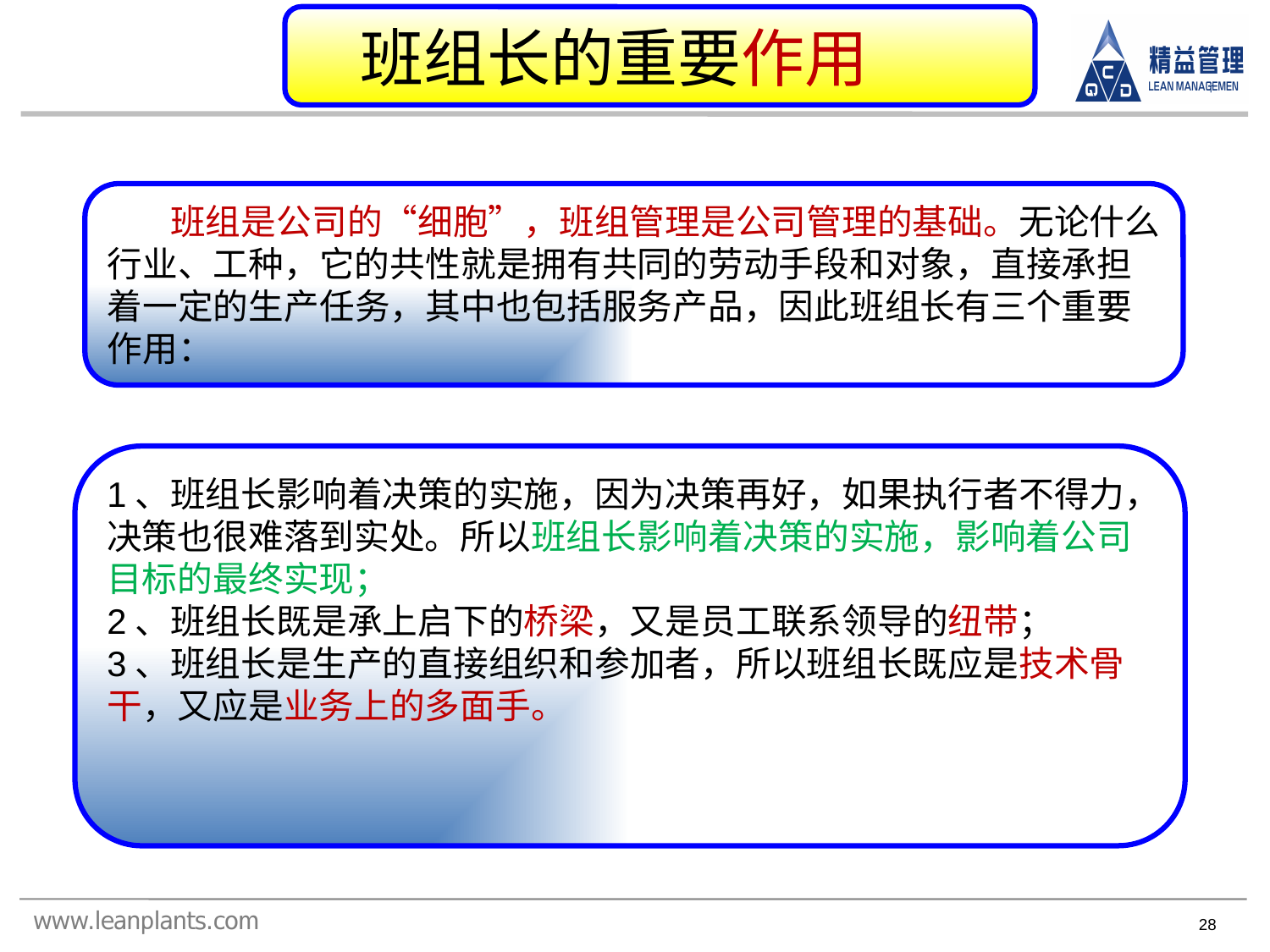

班组长的重要作用
#
       班组是公司的“细胞”，班组管理是公司管理的基础。无论什么行业、工种，它的共性就是拥有共同的劳动手段和对象，直接承担着一定的生产任务，其中也包括服务产品，因此班组长有三个重要作用：

1、班组长影响着决策的实施，因为决策再好，如果执行者不得力，决策也很难落到实处。所以班组长影响着决策的实施，影响着公司目标的最终实现；
2、班组长既是承上启下的桥梁，又是员工联系领导的纽带；
3、班组长是生产的直接组织和参加者，所以班组长既应是技术骨干，又应是业务上的多面手。